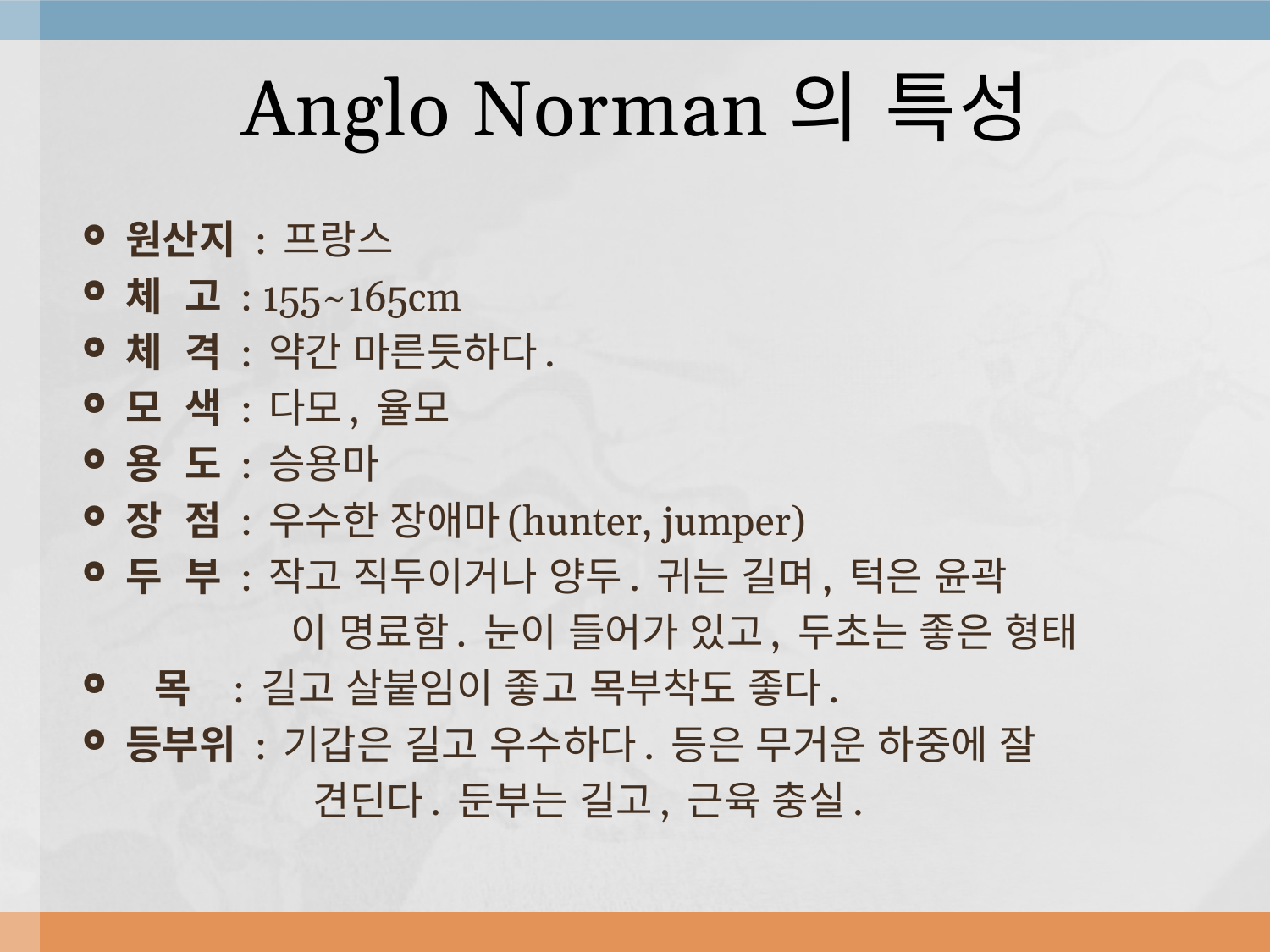

# Anglo Norman의 특성
원산지 : 프랑스
체  고 : 155~165cm
체  격 : 약간 마른듯하다.
모  색 : 다모, 율모
용  도 : 승용마
장  점 : 우수한 장애마(hunter, jumper)
두  부 : 작고 직두이거나 양두. 귀는 길며, 턱은 윤곽
                  이 명료함. 눈이 들어가 있고, 두초는 좋은 형태
  목   : 길고 살붙임이 좋고 목부착도 좋다.
등부위 : 기갑은 길고 우수하다. 등은 무거운 하중에 잘
                    견딘다. 둔부는 길고, 근육 충실.